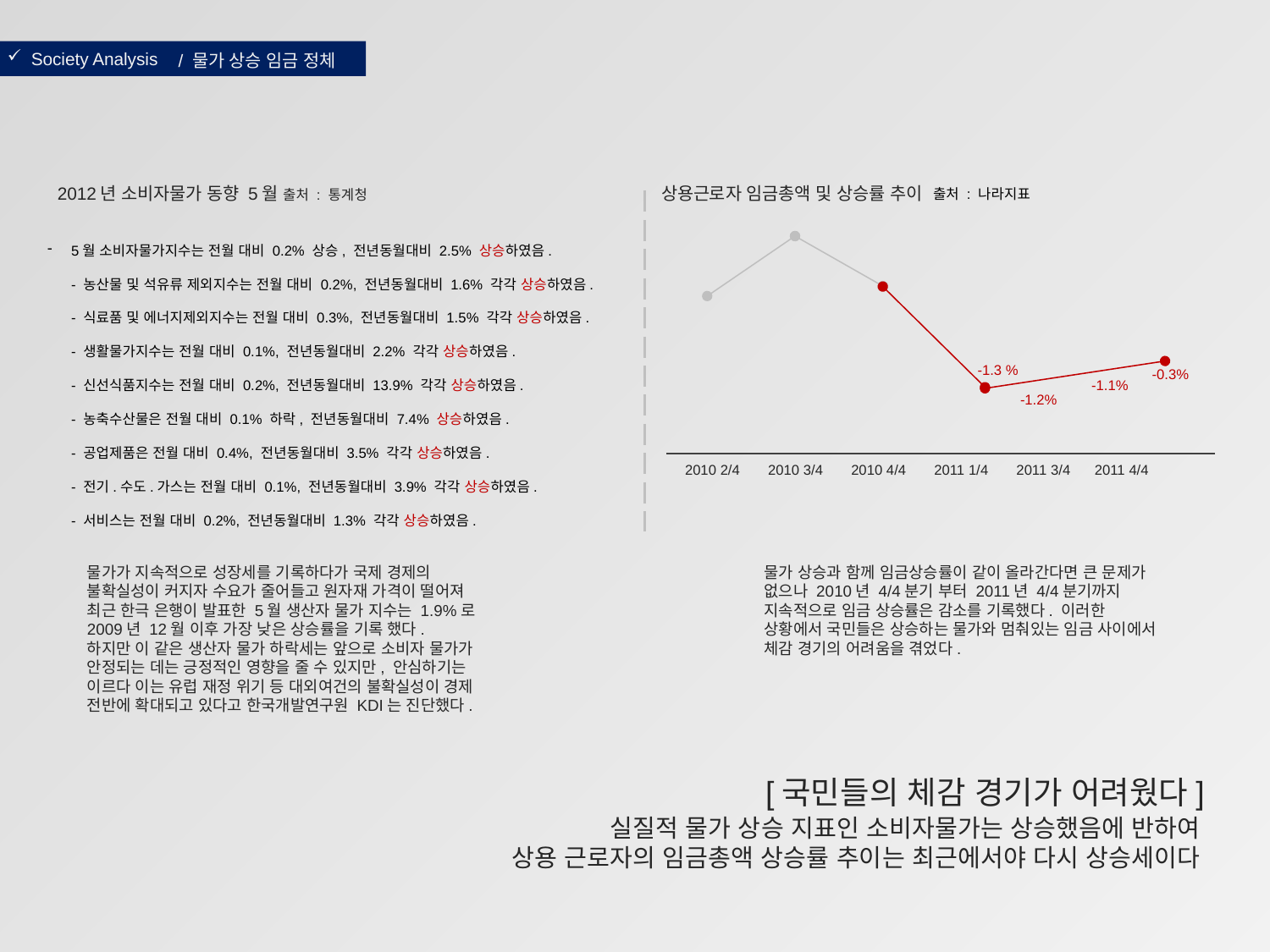

Society Analysis
/ 물가 상승 임금 정체
상용근로자 임금총액 및 상승률 추이
2012년 소비자물가 동향 5월 출처 : 통계청
출처 : 나라지표

5월 소비자물가지수는 전월 대비 0.2% 상승, 전년동월대비 2.5% 상승하였음. 
- 농산물 및 석유류 제외지수는 전월 대비 0.2%, 전년동월대비 1.6% 각각 상승하였음. 
- 식료품 및 에너지제외지수는 전월 대비 0.3%, 전년동월대비 1.5% 각각 상승하였음. 
- 생활물가지수는 전월 대비 0.1%, 전년동월대비 2.2% 각각 상승하였음. 
- 신선식품지수는 전월 대비 0.2%, 전년동월대비 13.9% 각각 상승하였음. 
- 농축수산물은 전월 대비 0.1% 하락, 전년동월대비 7.4% 상승하였음. 
- 공업제품은 전월 대비 0.4%, 전년동월대비 3.5% 각각 상승하였음. 
- 전기.수도.가스는 전월 대비 0.1%, 전년동월대비 3.9% 각각 상승하였음. 
- 서비스는 전월 대비 0.2%, 전년동월대비 1.3% 각각 상승하였음.

-1.3 %
-0.3%
-1.1%
-1.2%
2010 2/4       2010 3/4       2010 4/4       2011 1/4       2011 3/4      2011 4/4
물가가 지속적으로 성장세를 기록하다가 국제 경제의 불확실성이 커지자 수요가 줄어들고 원자재 가격이 떨어져 최근 한극 은행이 발표한 5월 생산자 물가 지수는 1.9%로 2009년 12월 이후 가장 낮은 상승률을 기록 했다.
하지만 이 같은 생산자 물가 하락세는 앞으로 소비자 물가가 안정되는 데는 긍정적인 영향을 줄 수 있지만, 안심하기는 이르다 이는 유럽 재정 위기 등 대외여건의 불확실성이 경제 전반에 확대되고 있다고 한국개발연구원 KDI는 진단했다.

물가 상승과 함께 임금상승률이 같이 올라간다면 큰 문제가 없으나 2010년 4/4분기 부터 2011년 4/4분기까지 지속적으로 임금 상승률은 감소를 기록했다. 이러한 상황에서 국민들은 상승하는 물가와 멈춰있는 임금 사이에서 체감 경기의 어려움을 겪었다.
[국민들의 체감 경기가 어려웠다]
실질적 물가 상승 지표인 소비자물가는 상승했음에 반하여
상용 근로자의 임금총액 상승률 추이는 최근에서야 다시 상승세이다